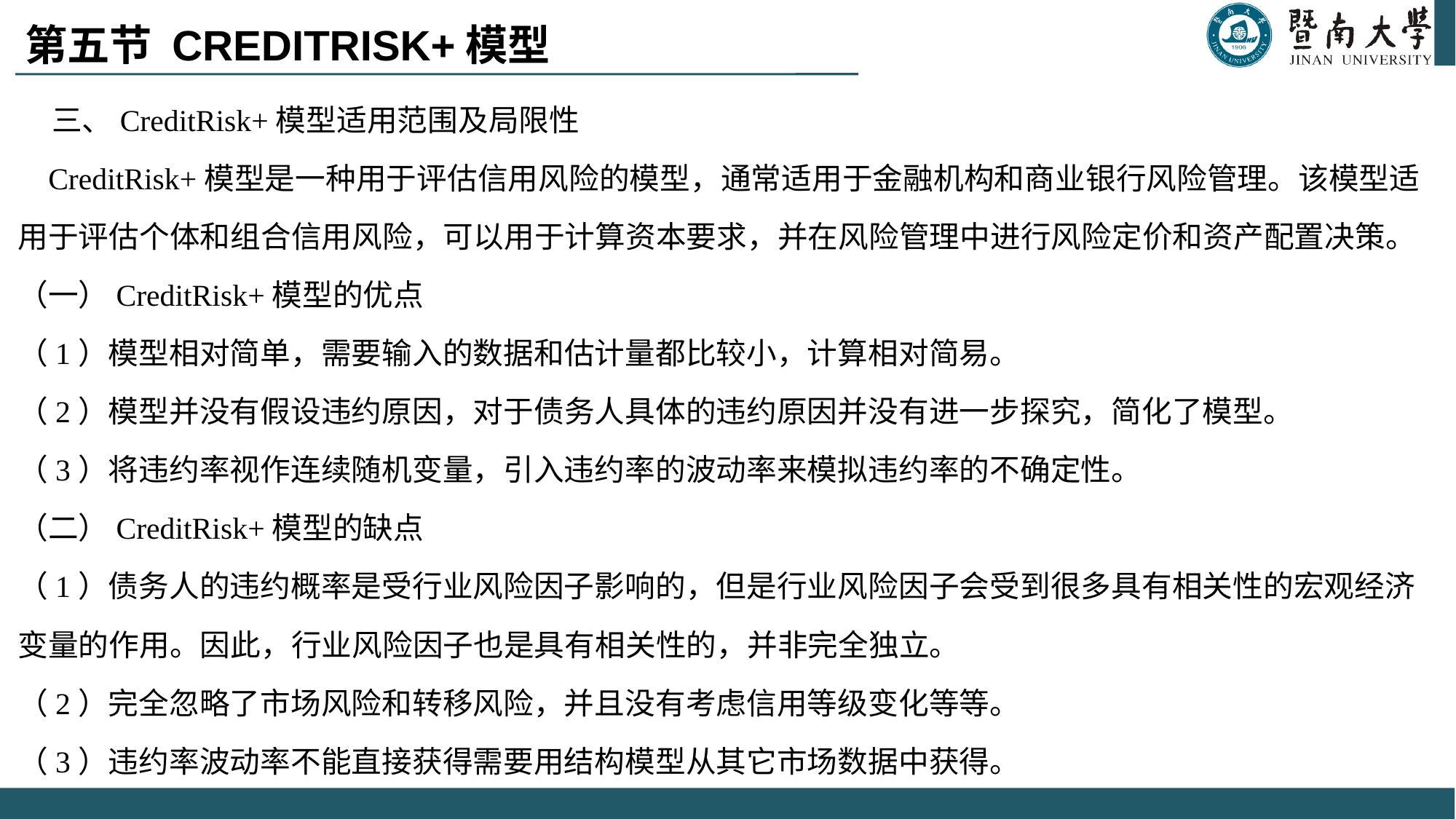

# 第五节 CreditRisk+模型
    三、CreditRisk+模型适用范围及局限性
    CreditRisk+模型是一种用于评估信用风险的模型，通常适用于金融机构和商业银行风险管理。该模型适用于评估个体和组合信用风险，可以用于计算资本要求，并在风险管理中进行风险定价和资产配置决策。
（一）CreditRisk+模型的优点
（1）模型相对简单，需要输入的数据和估计量都比较小，计算相对简易。
（2）模型并没有假设违约原因，对于债务人具体的违约原因并没有进一步探究，简化了模型。
（3）将违约率视作连续随机变量，引入违约率的波动率来模拟违约率的不确定性。
（二）CreditRisk+模型的缺点
（1）债务人的违约概率是受行业风险因子影响的，但是行业风险因子会受到很多具有相关性的宏观经济变量的作用。因此，行业风险因子也是具有相关性的，并非完全独立。
（2）完全忽略了市场风险和转移风险，并且没有考虑信用等级变化等等。
（3）违约率波动率不能直接获得需要用结构模型从其它市场数据中获得。